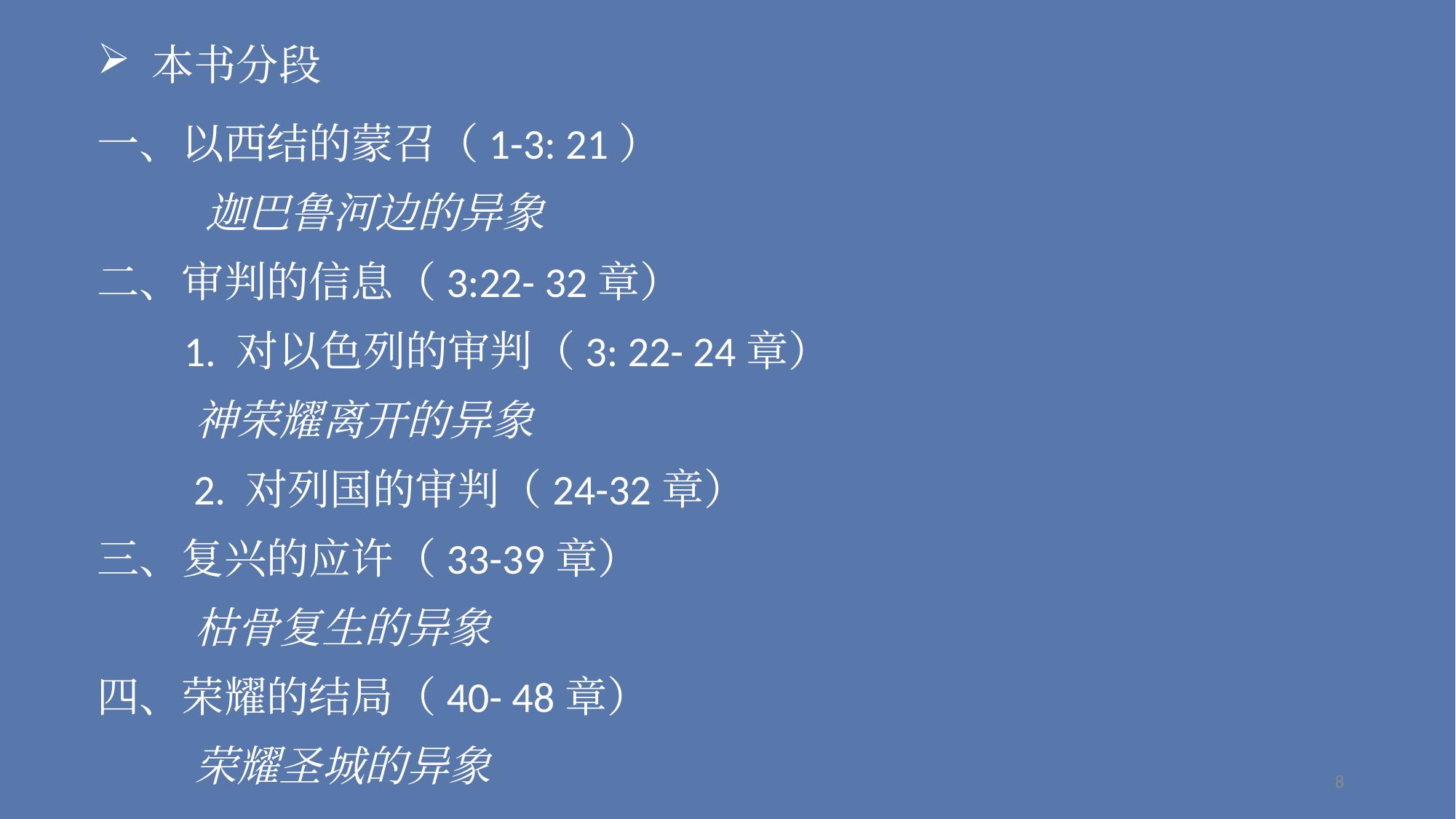

本书分段
一、以西结的蒙召（1-3: 21）
         迦巴鲁河边的异象
二、审判的信息（3:22- 32章）
         1. 对以色列的审判（3: 22- 24章）
        神荣耀离开的异象
          2. 对列国的审判（24-32章）
三、复兴的应许（33-39章）
        枯骨复生的异象
四、荣耀的结局（40- 48章）
        荣耀圣城的异象
8